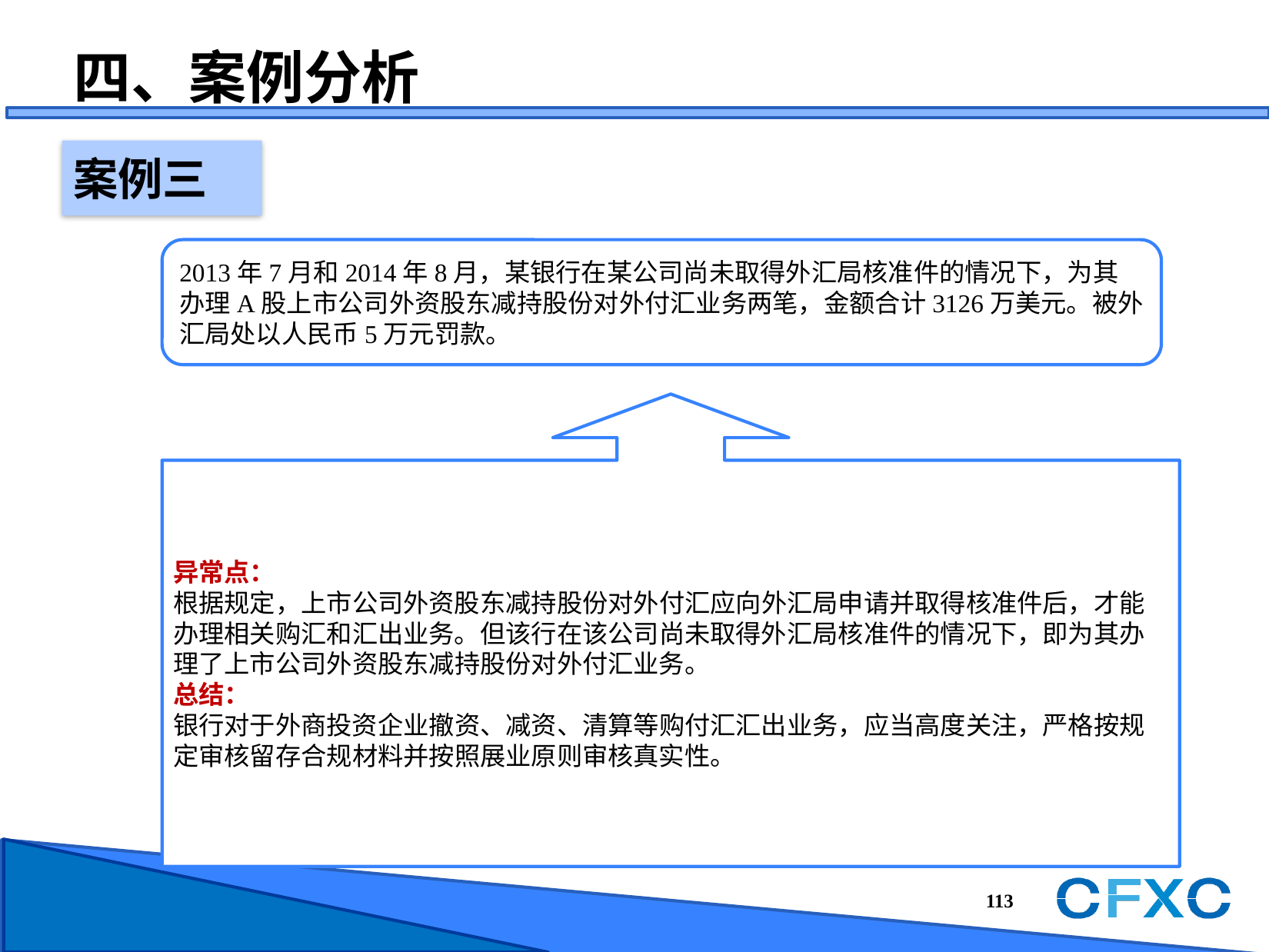

四、案例分析
案例三
2013年7月和2014年8月，某银行在某公司尚未取得外汇局核准件的情况下，为其办理A股上市公司外资股东减持股份对外付汇业务两笔，金额合计3126万美元。被外汇局处以人民币5万元罚款。
异常点：
根据规定，上市公司外资股东减持股份对外付汇应向外汇局申请并取得核准件后，才能办理相关购汇和汇出业务。但该行在该公司尚未取得外汇局核准件的情况下，即为其办理了上市公司外资股东减持股份对外付汇业务。
总结：
银行对于外商投资企业撤资、减资、清算等购付汇汇出业务，应当高度关注，严格按规定审核留存合规材料并按照展业原则审核真实性。
113